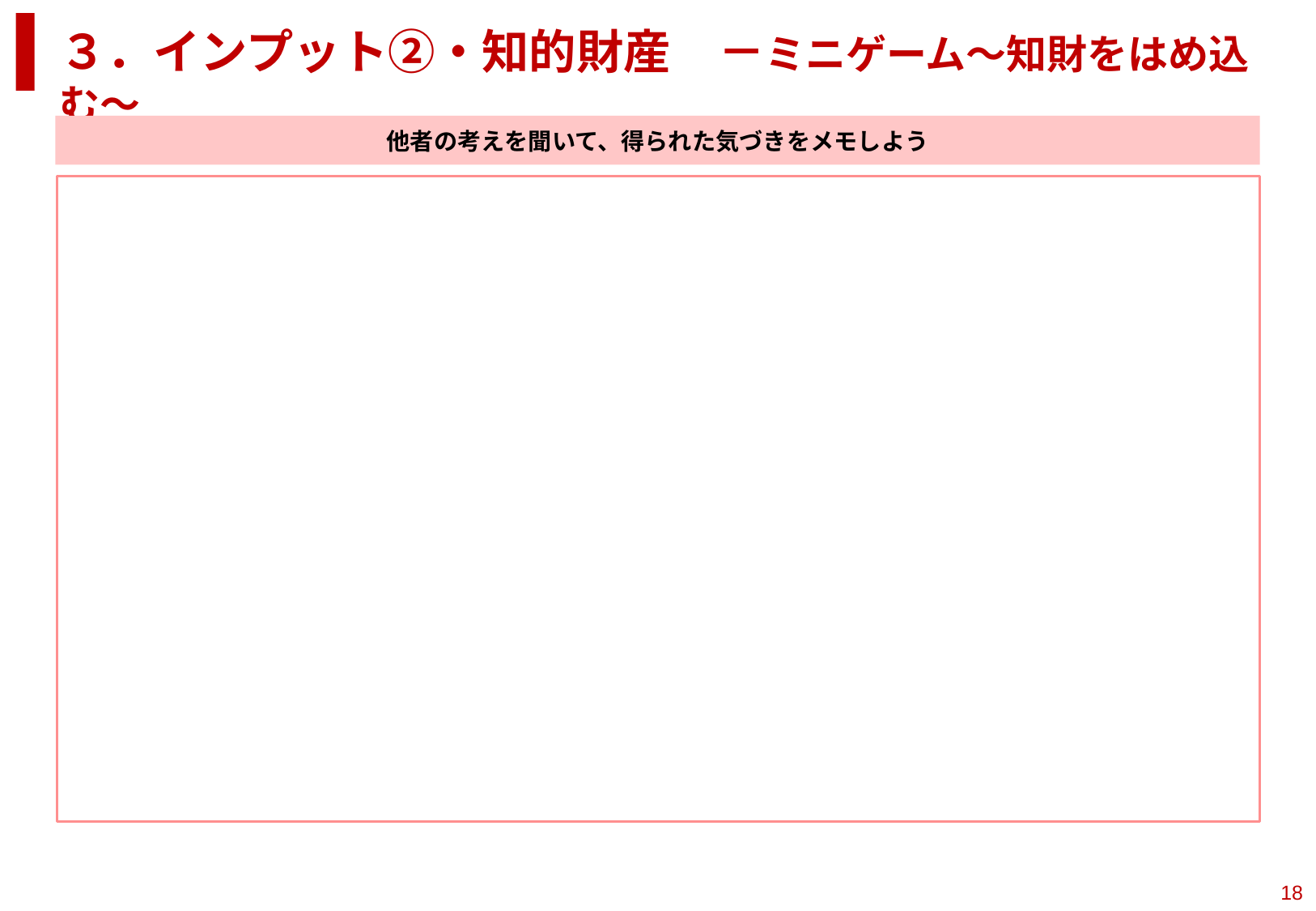

３．インプット②・知的財産　－ミニゲーム～知財をはめ込む～
他者の考えを聞いて、得られた気づきをメモしよう

18